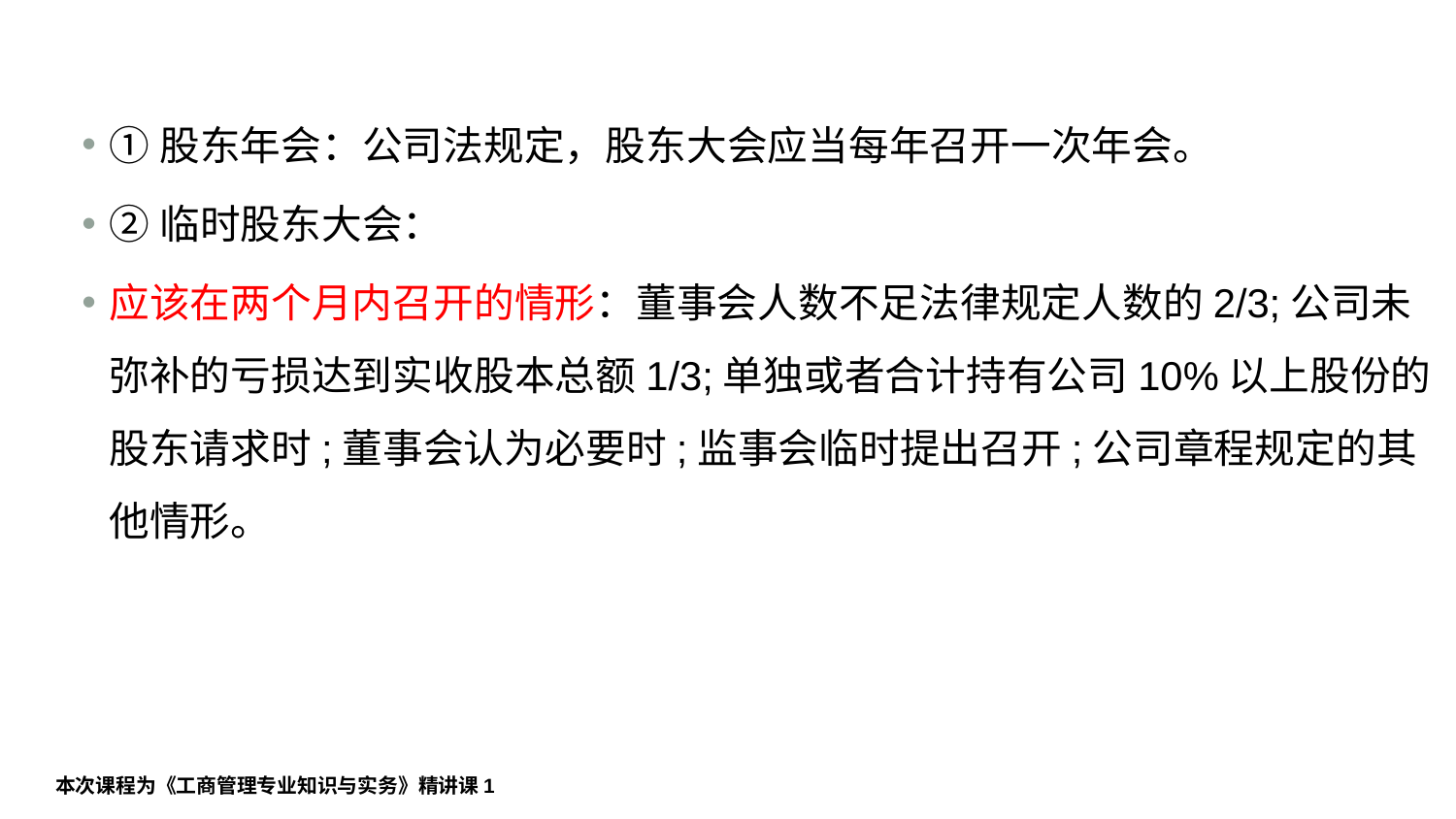

#
①股东年会：公司法规定，股东大会应当每年召开一次年会。
②临时股东大会：
应该在两个月内召开的情形：董事会人数不足法律规定人数的2/3;公司未弥补的亏损达到实收股本总额1/3;单独或者合计持有公司10%以上股份的股东请求时;董事会认为必要时;监事会临时提出召开;公司章程规定的其他情形。